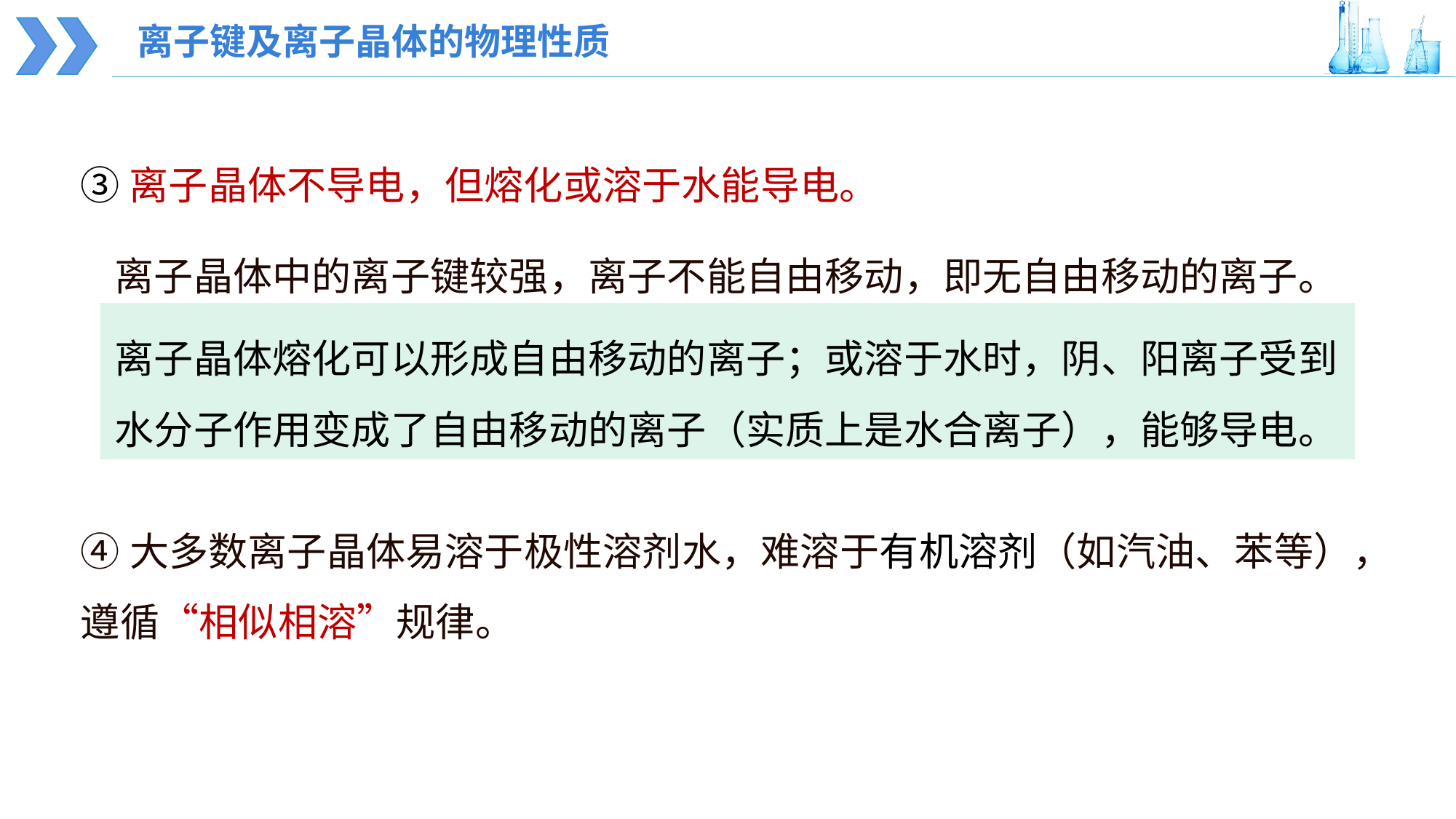

离子键及离子晶体的物理性质
③离子晶体不导电，但熔化或溶于水能导电。
离子晶体中的离子键较强，离子不能自由移动，即无自由移动的离子。
离子晶体熔化可以形成自由移动的离子；或溶于水时，阴、阳离子受到水分子作用变成了自由移动的离子（实质上是水合离子），能够导电。
④大多数离子晶体易溶于极性溶剂水，难溶于有机溶剂（如汽油、苯等），遵循“相似相溶”规律。